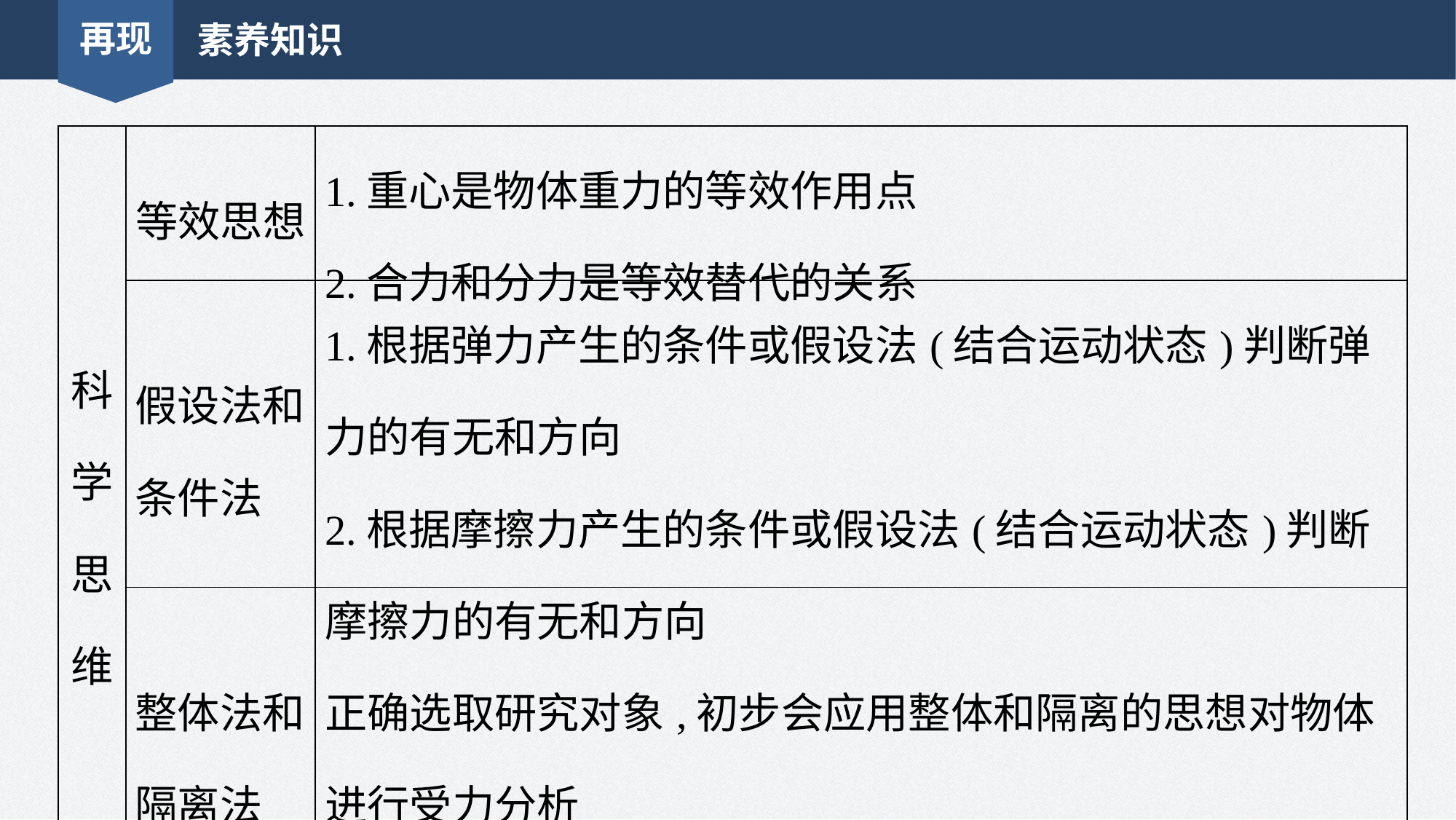

再现
素养知识
| 科学 思维 | 等效思想 | 1.重心是物体重力的等效作用点 2.合力和分力是等效替代的关系 |
| --- | --- | --- |
|  | 假设法和 条件法 | 1.根据弹力产生的条件或假设法(结合运动状态)判断弹力的有无和方向 2.根据摩擦力产生的条件或假设法(结合运动状态)判断摩擦力的有无和方向 |
|  | 整体法和 隔离法 | 正确选取研究对象,初步会应用整体和隔离的思想对物体进行受力分析 |